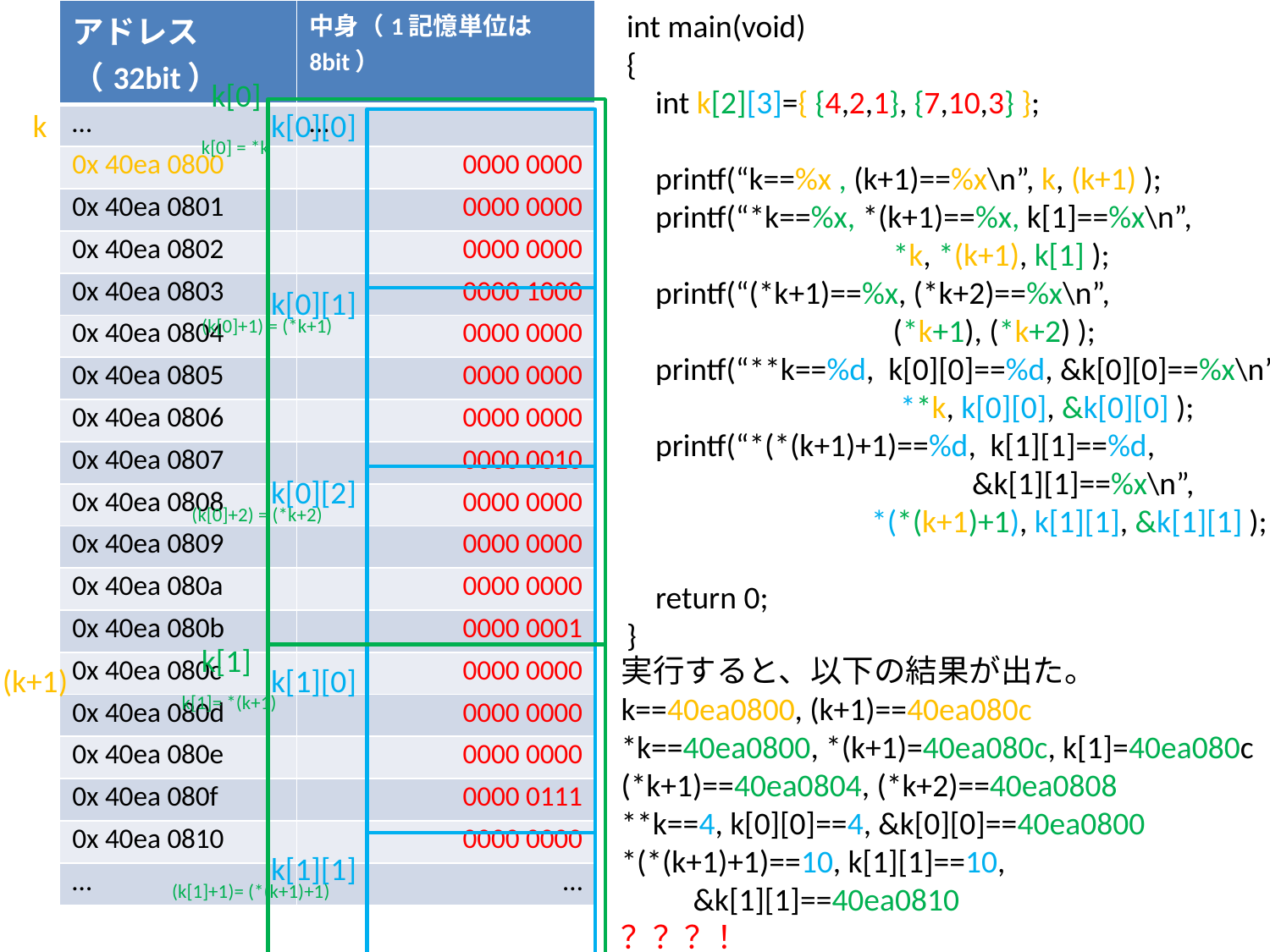

| アドレス（32bit） | 中身（1記憶単位は8bit） |
| --- | --- |
| … | … |
| 0x 40ea 0800 | 0000 0000 |
| 0x 40ea 0801 | 0000 0000 |
| 0x 40ea 0802 | 0000 0000 |
| 0x 40ea 0803 | 0000 1000 |
| 0x 40ea 0804 | 0000 0000 |
| 0x 40ea 0805 | 0000 0000 |
| 0x 40ea 0806 | 0000 0000 |
| 0x 40ea 0807 | 0000 0010 |
| 0x 40ea 0808 | 0000 0000 |
| 0x 40ea 0809 | 0000 0000 |
| 0x 40ea 080a | 0000 0000 |
| 0x 40ea 080b | 0000 0001 |
| 0x 40ea 080c | 0000 0000 |
| 0x 40ea 080d | 0000 0000 |
| 0x 40ea 080e | 0000 0000 |
| 0x 40ea 080f | 0000 0111 |
| 0x 40ea 0810 | 0000 0000 |
| … | … |
int main(void)
{
    int k[2][3]={ {4,2,1}, {7,10,3} };

    printf(“k==%x , (k+1)==%x\n”, k, (k+1) );
    printf(“*k==%x, *(k+1)==%x, k[1]==%x\n”,
                                     *k, *(k+1), k[1] );
    printf(“(*k+1)==%x, (*k+2)==%x\n”,
                                     (*k+1), (*k+2) );
    printf(“**k==%d,  k[0][0]==%d, &k[0][0]==%x\n”,
                                      **k, k[0][0], &k[0][0] );
    printf(“*(*(k+1)+1)==%d,  k[1][1]==%d,
                                                &k[1][1]==%x\n”,
                                  *(*(k+1)+1), k[1][1], &k[1][1] );

    return 0;
}
k[0]
k
k[0][0]

k[0] = *k
k[0][1]

(k[0]+1) = (*k+1)
k[0][2]

(k[0]+2) = (*k+2)
k[1]

実行すると、以下の結果が出た。
k==40ea0800, (k+1)==40ea080c
*k==40ea0800, *(k+1)=40ea080c, k[1]=40ea080c
(*k+1)==40ea0804, (*k+2)==40ea0808
**k==4, k[0][0]==4, &k[0][0]==40ea0800
*(*(k+1)+1)==10, k[1][1]==10,
          &k[1][1]==40ea0810
？？？！
(k+1)
k[1][0]
k[1]= *(k+1)

k[1][1]
(k[1]+1)= (*(k+1)+1)